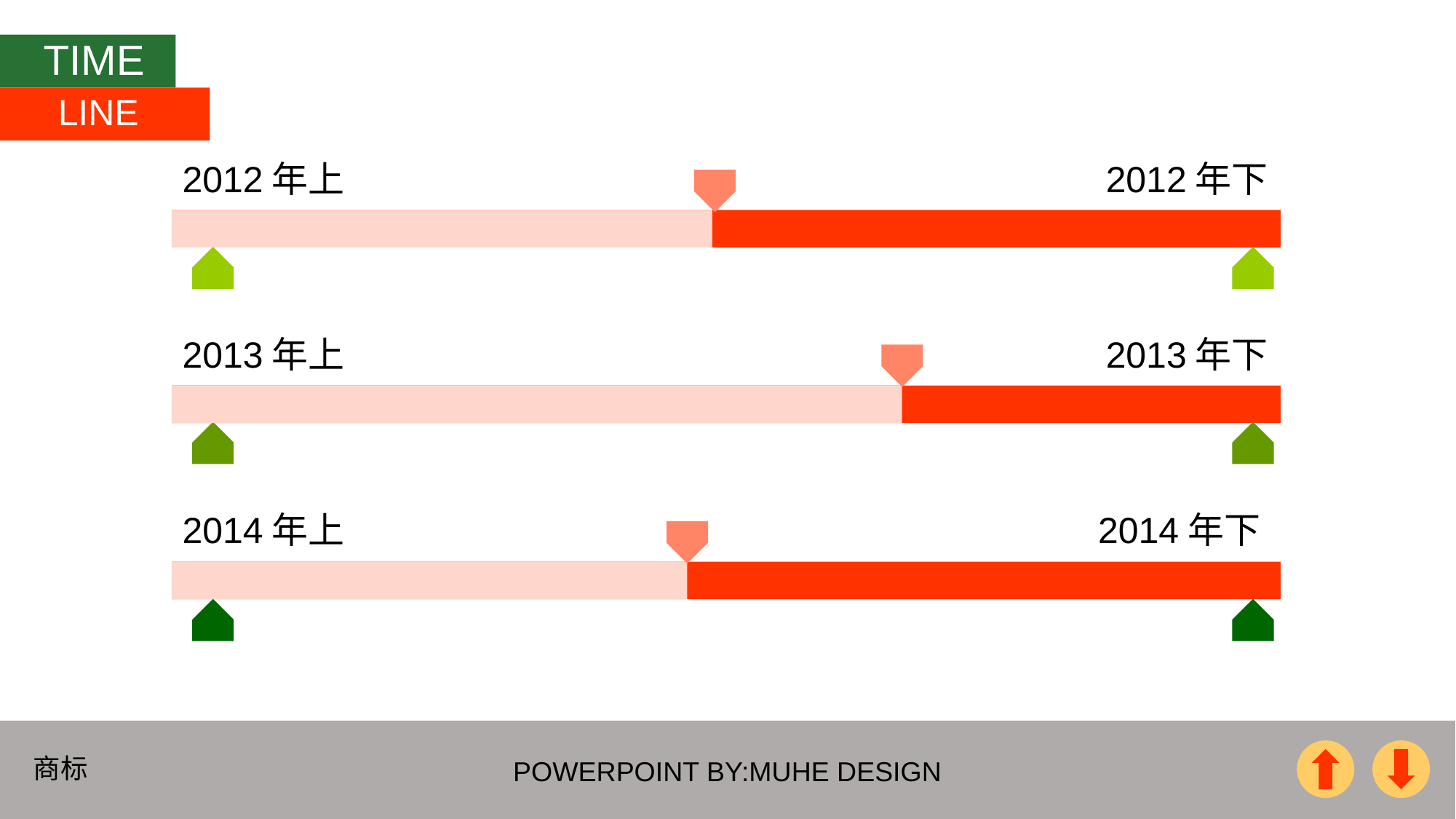

TIME
LINE
2012年上
2012年下

2013年上
2013年下

2014年上
2014年下